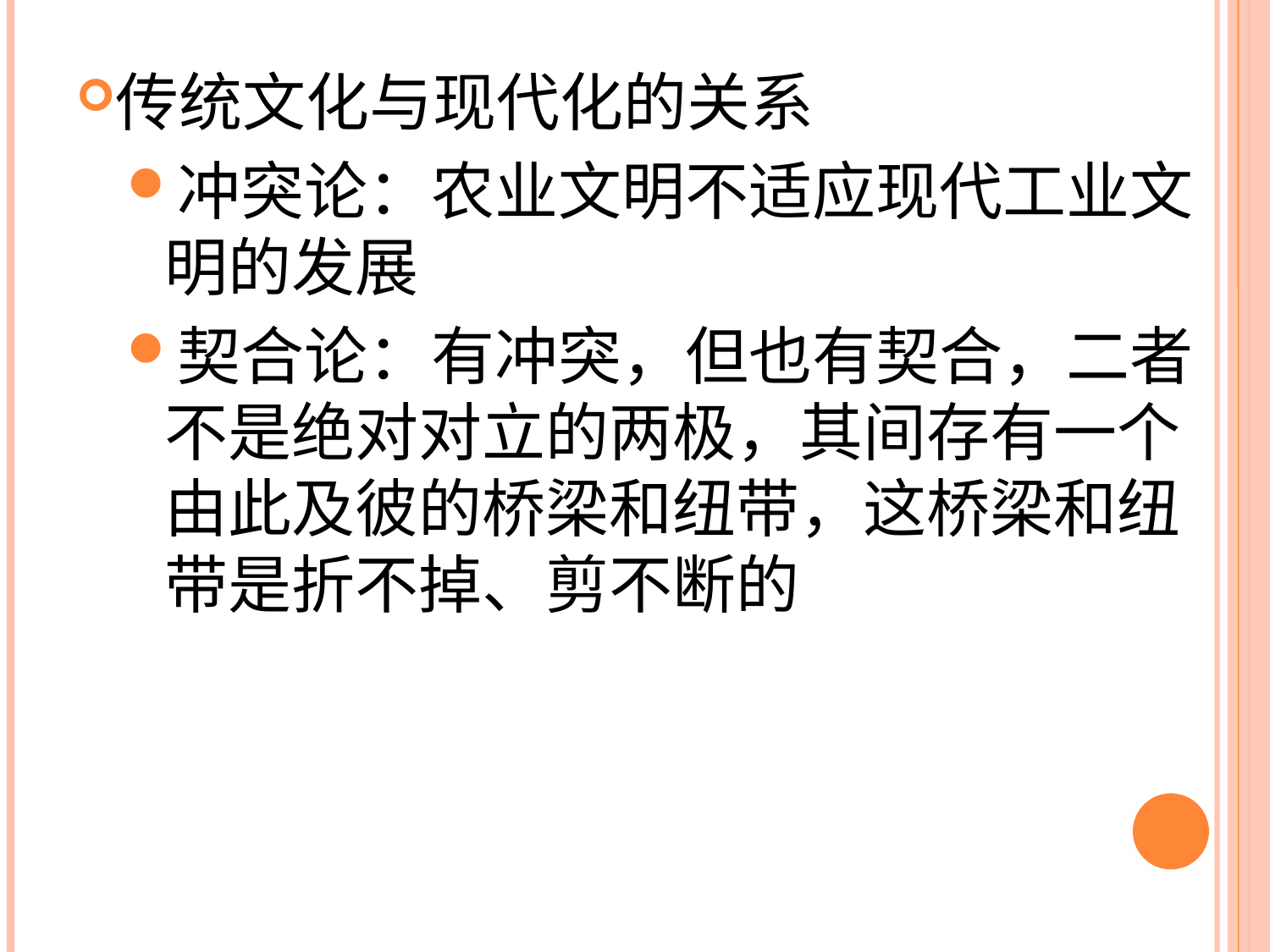

传统文化与现代化的关系
冲突论：农业文明不适应现代工业文明的发展
契合论：有冲突，但也有契合，二者不是绝对对立的两极，其间存有一个由此及彼的桥梁和纽带，这桥梁和纽带是折不掉、剪不断的